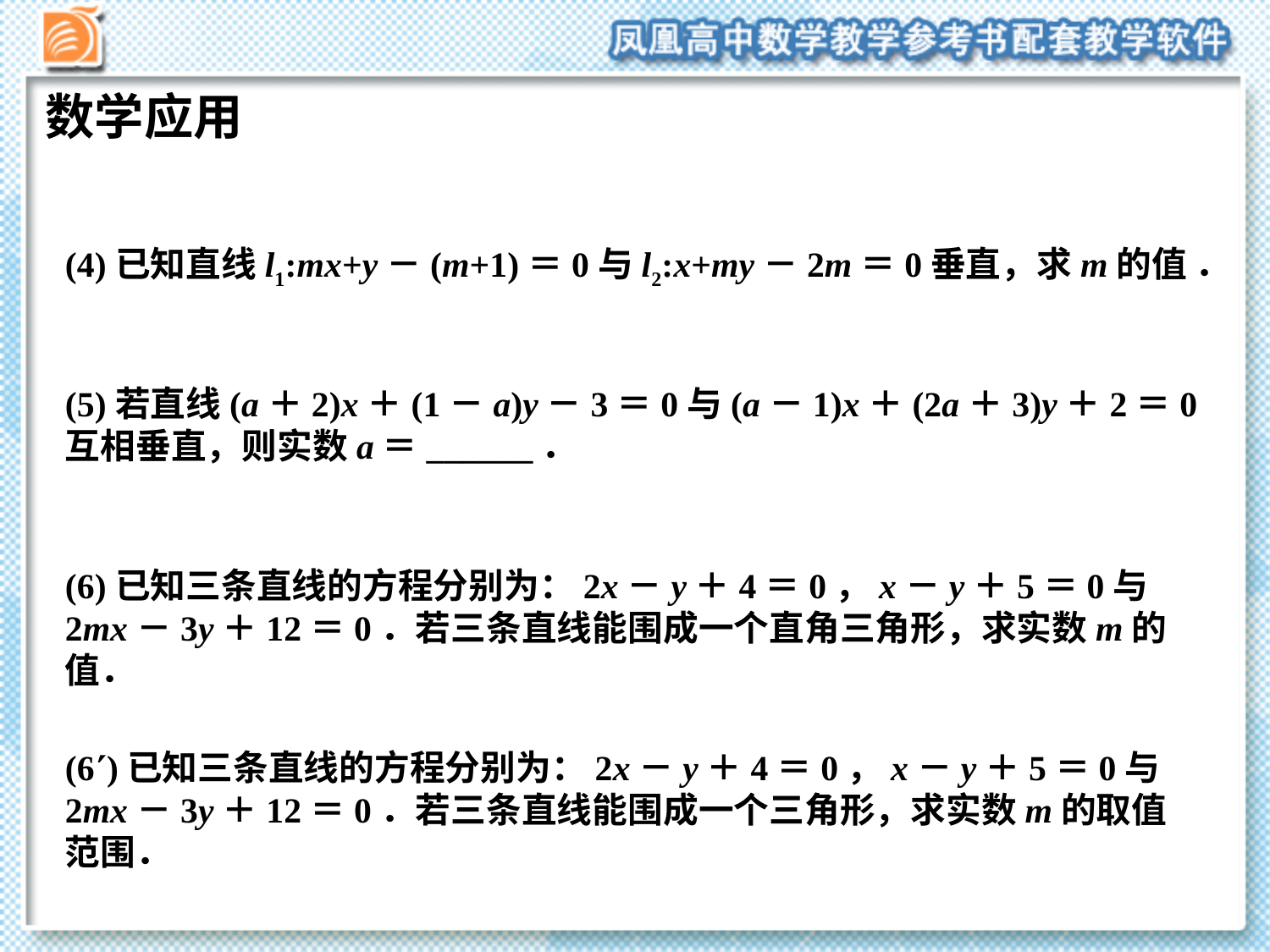

数学应用
(4)已知直线l1:mx+y－(m+1)＝0与l2:x+my－2m＝0垂直，求m的值 ．
(5)若直线(a＋2)x＋(1－a)y－3＝0与(a－1)x＋(2a＋3)y＋2＝0互相垂直，则实数a＝______．
(6)已知三条直线的方程分别为：2x－y＋4＝0，x－y＋5＝0与2mx－3y＋12＝0．若三条直线能围成一个直角三角形，求实数m的值．
(6′)已知三条直线的方程分别为：2x－y＋4＝0，x－y＋5＝0与2mx－3y＋12＝0．若三条直线能围成一个三角形，求实数m的取值范围．